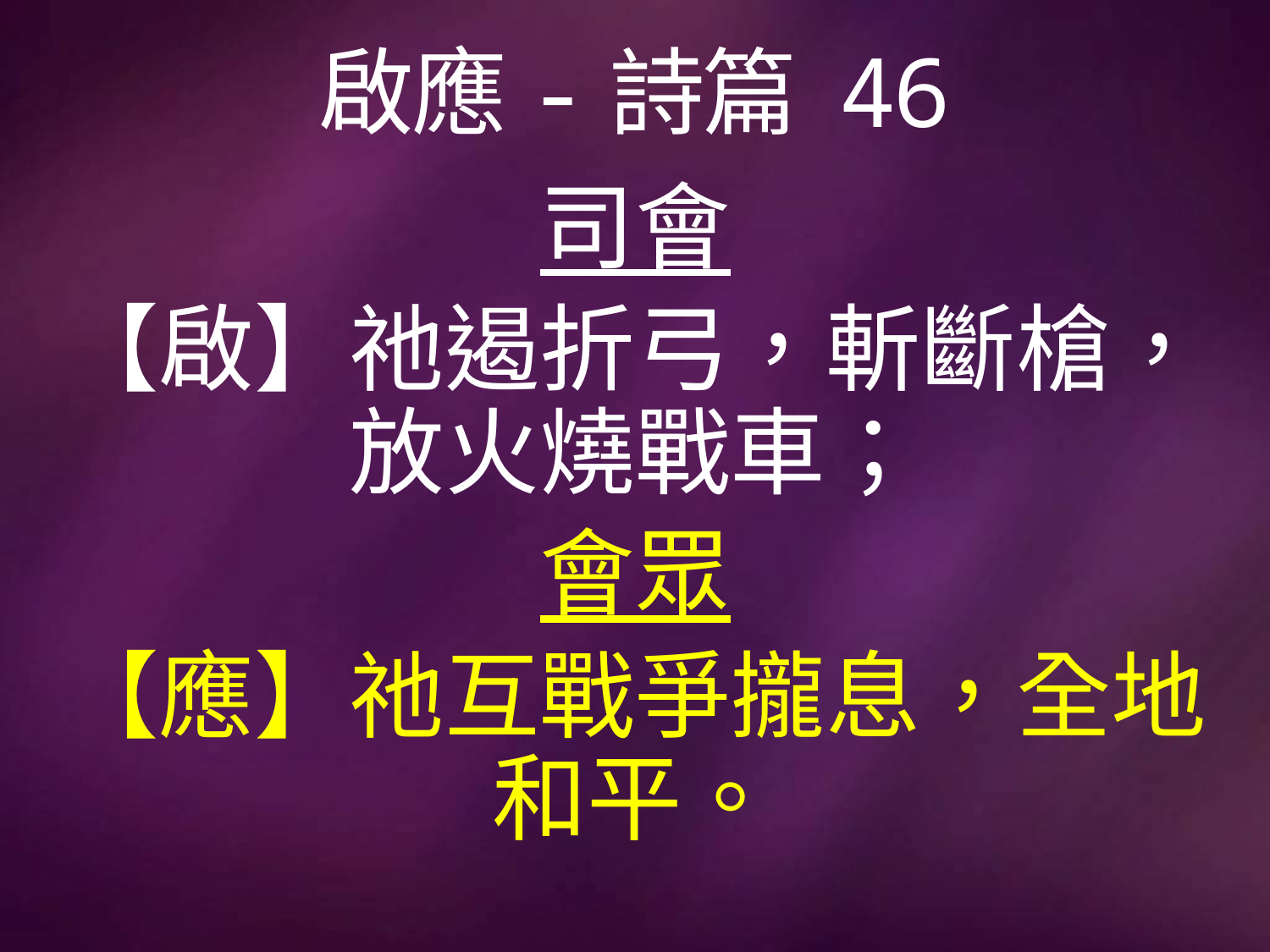

# 啟應-詩篇 46
司會
【啟】祂遏折弓，斬斷槍，放火燒戰車；
會眾
【應】祂互戰爭攏息，全地和平。